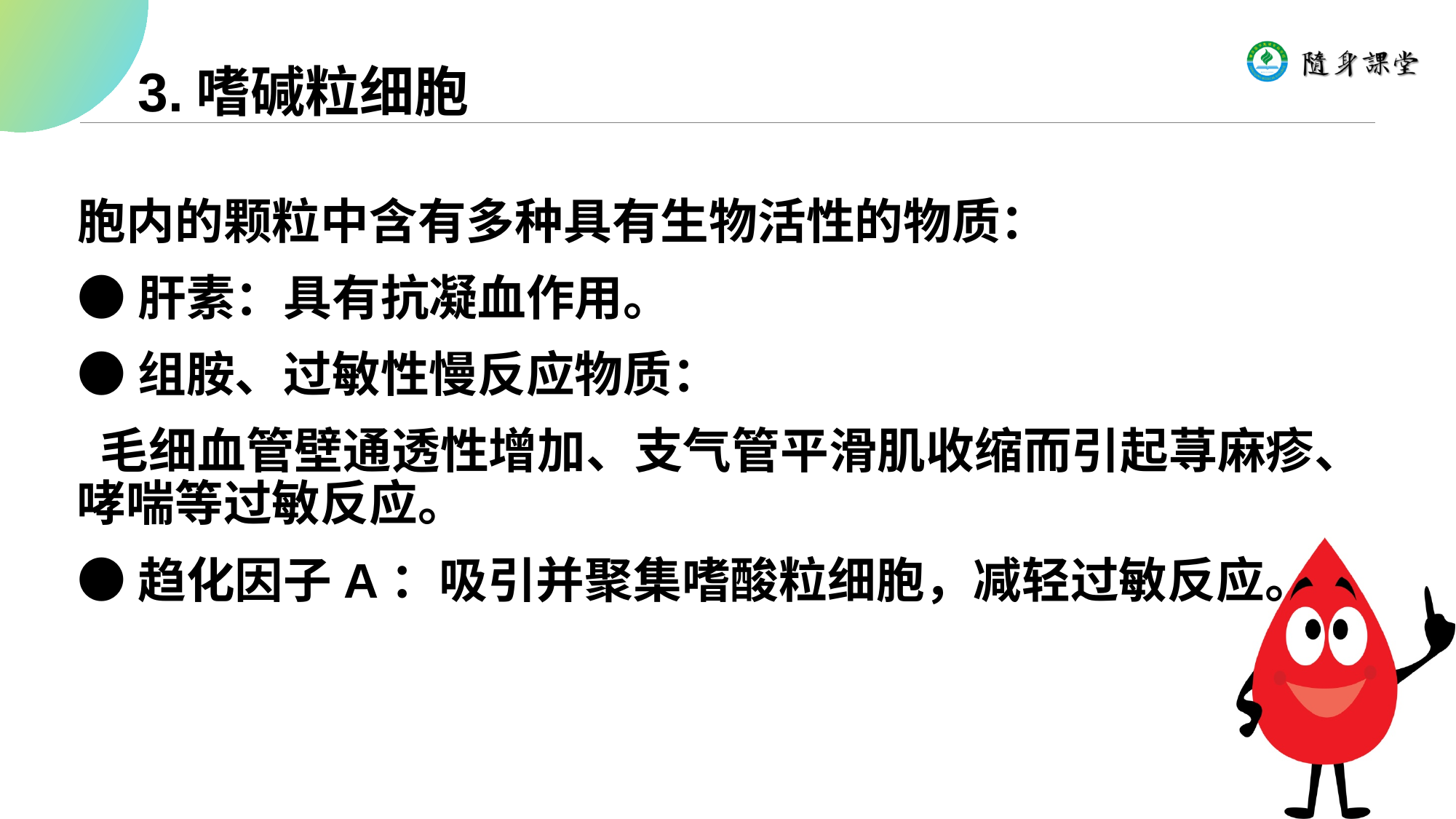

3.嗜碱粒细胞

胞内的颗粒中含有多种具有生物活性的物质：
●肝素：具有抗凝血作用。
●组胺、过敏性慢反应物质：
 毛细血管壁通透性增加、支气管平滑肌收缩而引起荨麻疹、哮喘等过敏反应。
●趋化因子A：吸引并聚集嗜酸粒细胞，减轻过敏反应。